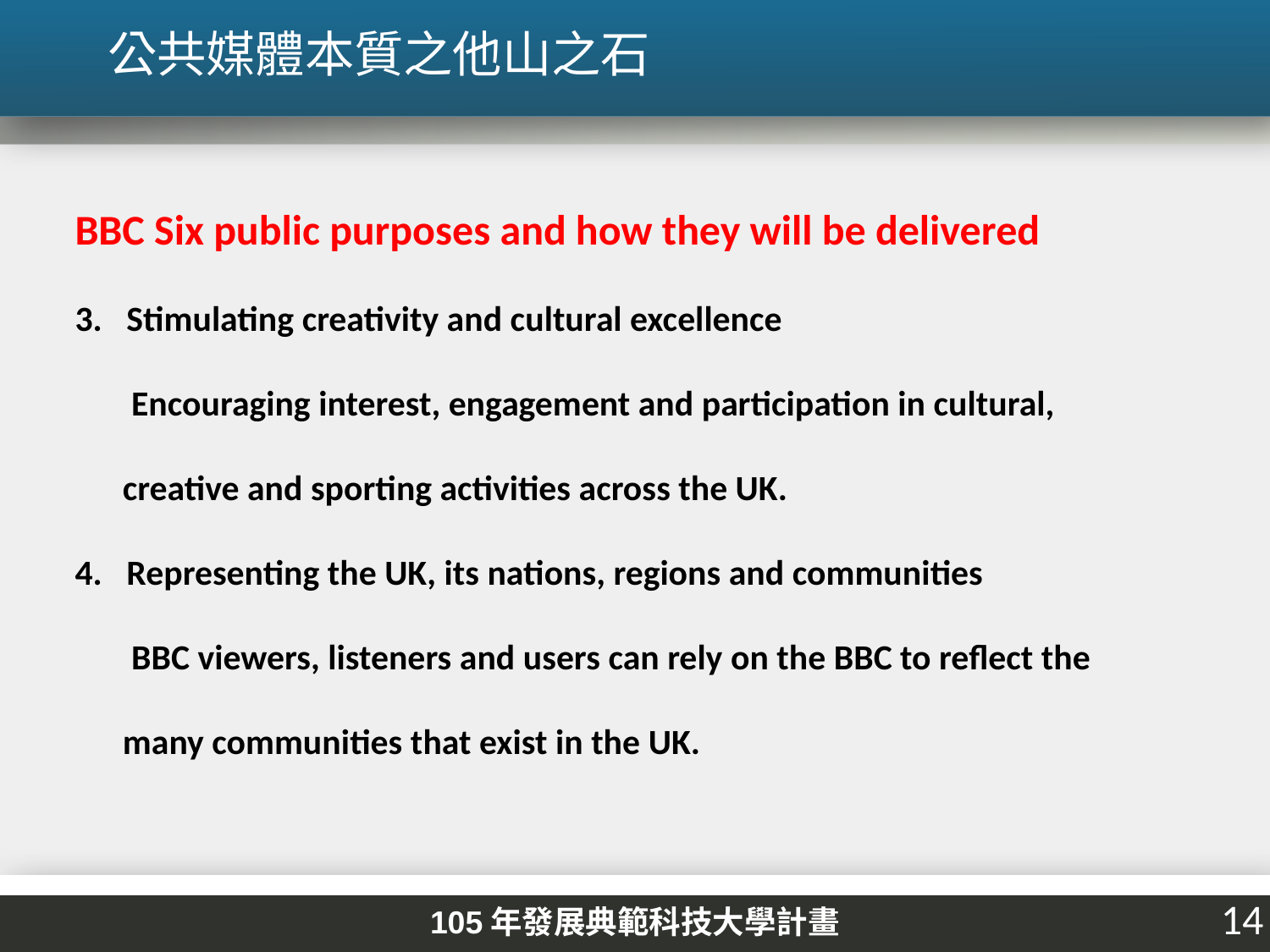

公共媒體本質之他山之石
BBC Six public purposes and how they will be delivered
3.   Stimulating creativity and cultural excellence
       Encouraging interest, engagement and participation in cultural, creative and sporting activities across the UK.
4.   Representing the UK, its nations, regions and communities
       BBC viewers, listeners and users can rely on the BBC to reflect the many communities that exist in the UK.